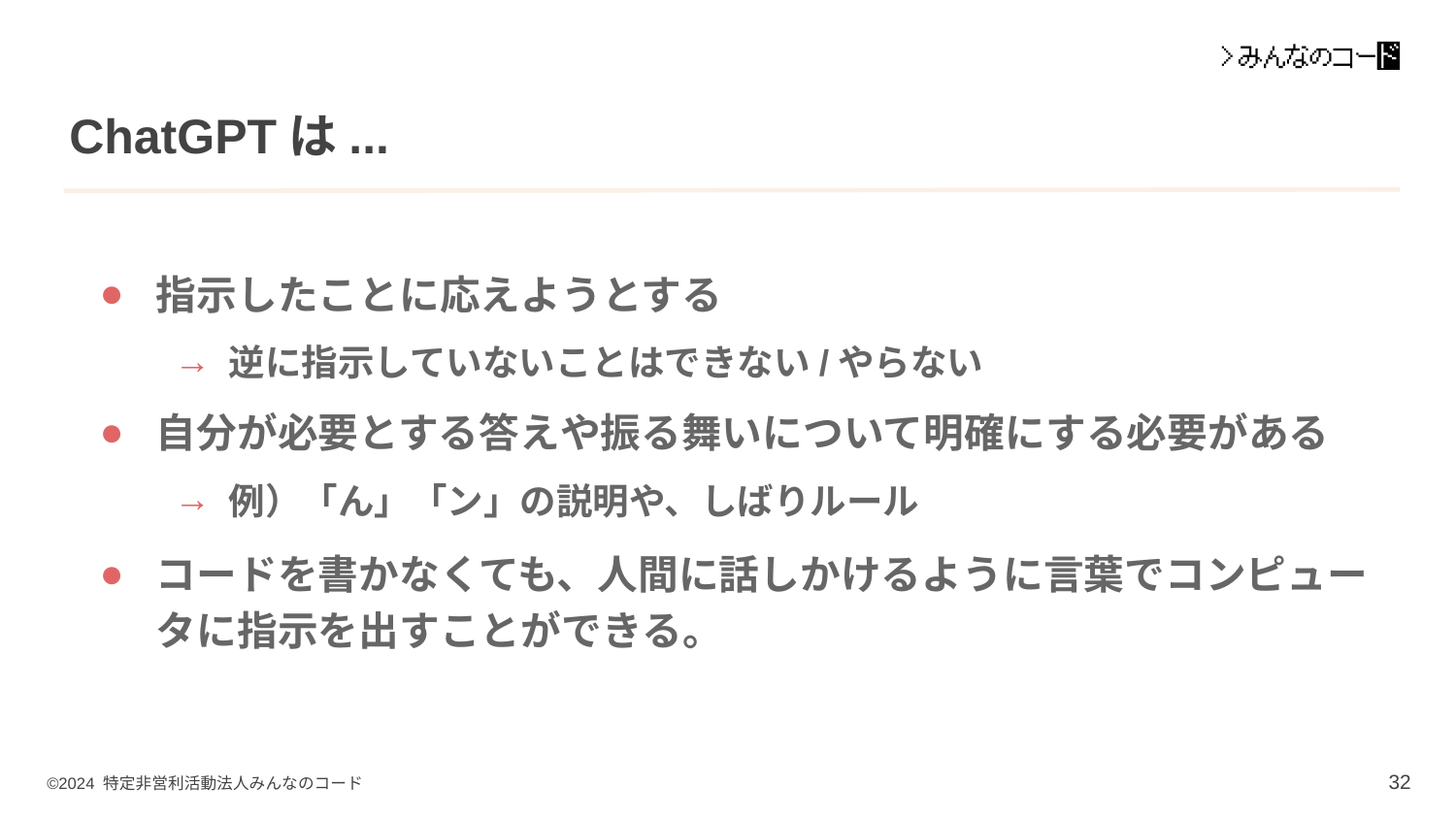

# ChatGPTは...
指示したことに応えようとする
逆に指示していないことはできない/やらない
自分が必要とする答えや振る舞いについて明確にする必要がある
例）「ん」「ン」の説明や、しばりルール
コードを書かなくても、人間に話しかけるように言葉でコンピュータに指示を出すことができる。